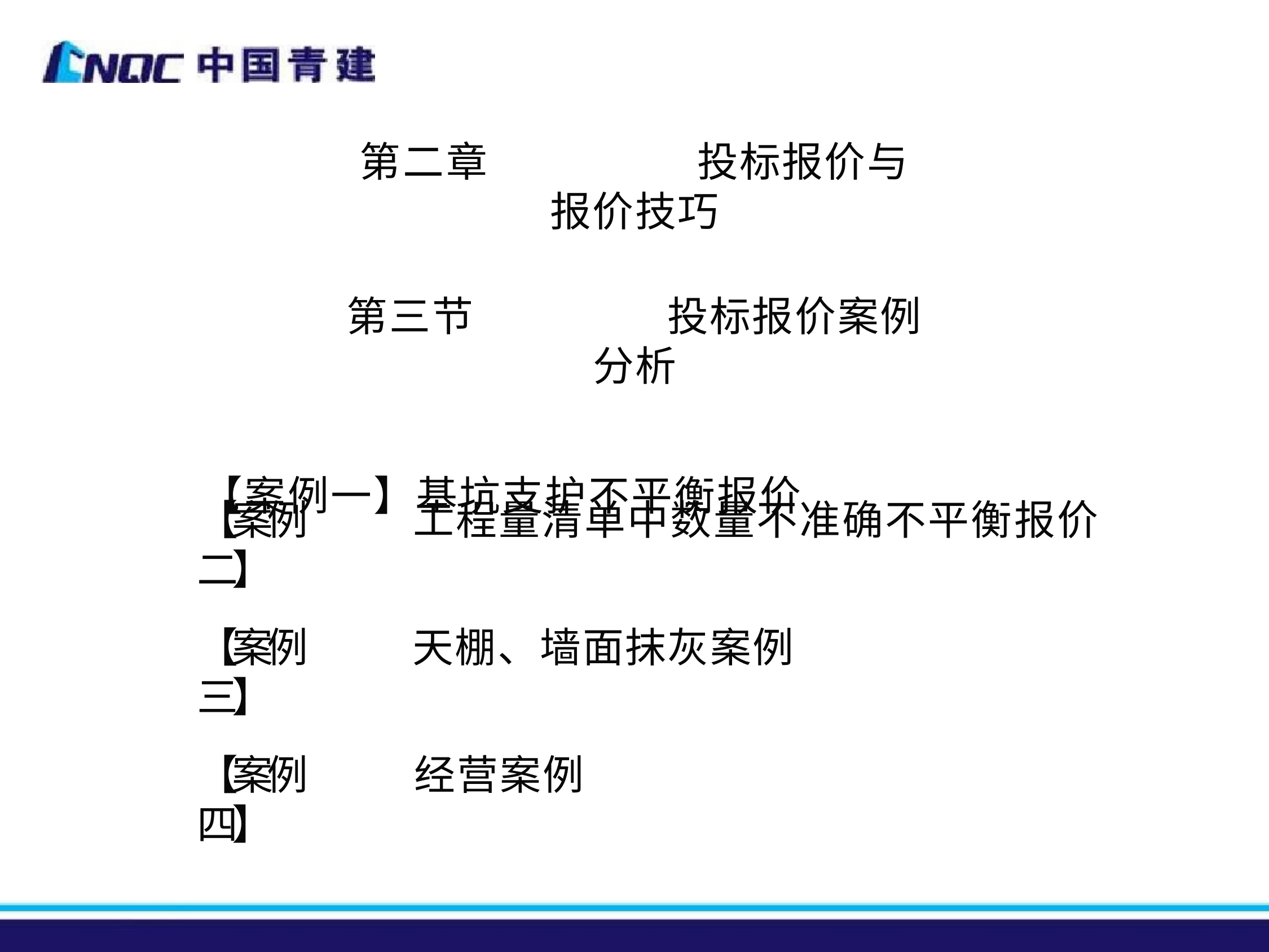

第二章	投标报价与报价技巧

第三节	投标报价案例分析

【案例一】基坑支护不平衡报价
【案例二】
工程量清单中数量不准确不平衡报价
【案例三】
天棚、墙面抹灰案例
【案例四】
经营案例